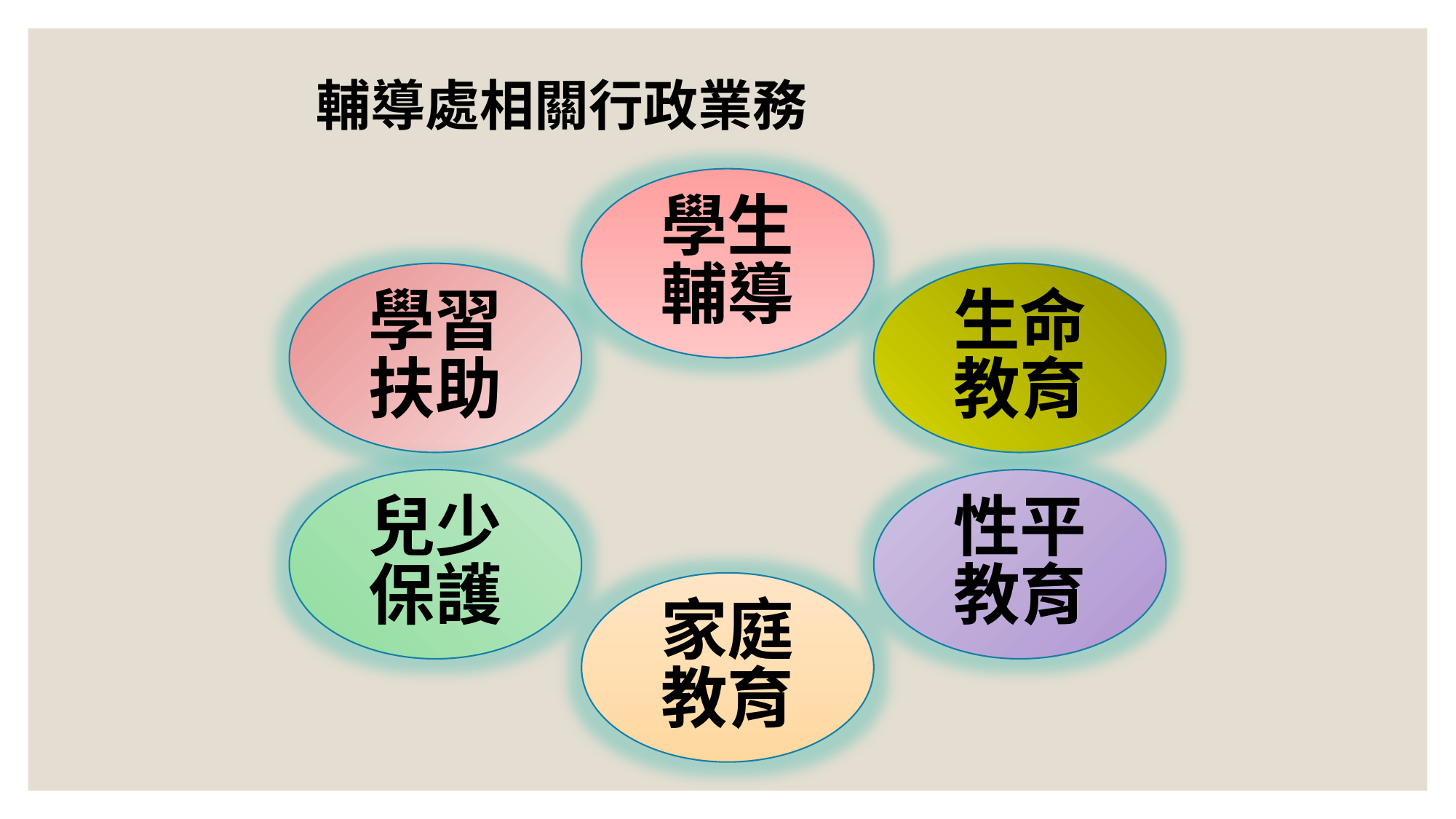

輔導處相關行政業務
學生輔導
學習扶助
生命教育
兒少保護
性平教育
家庭教育